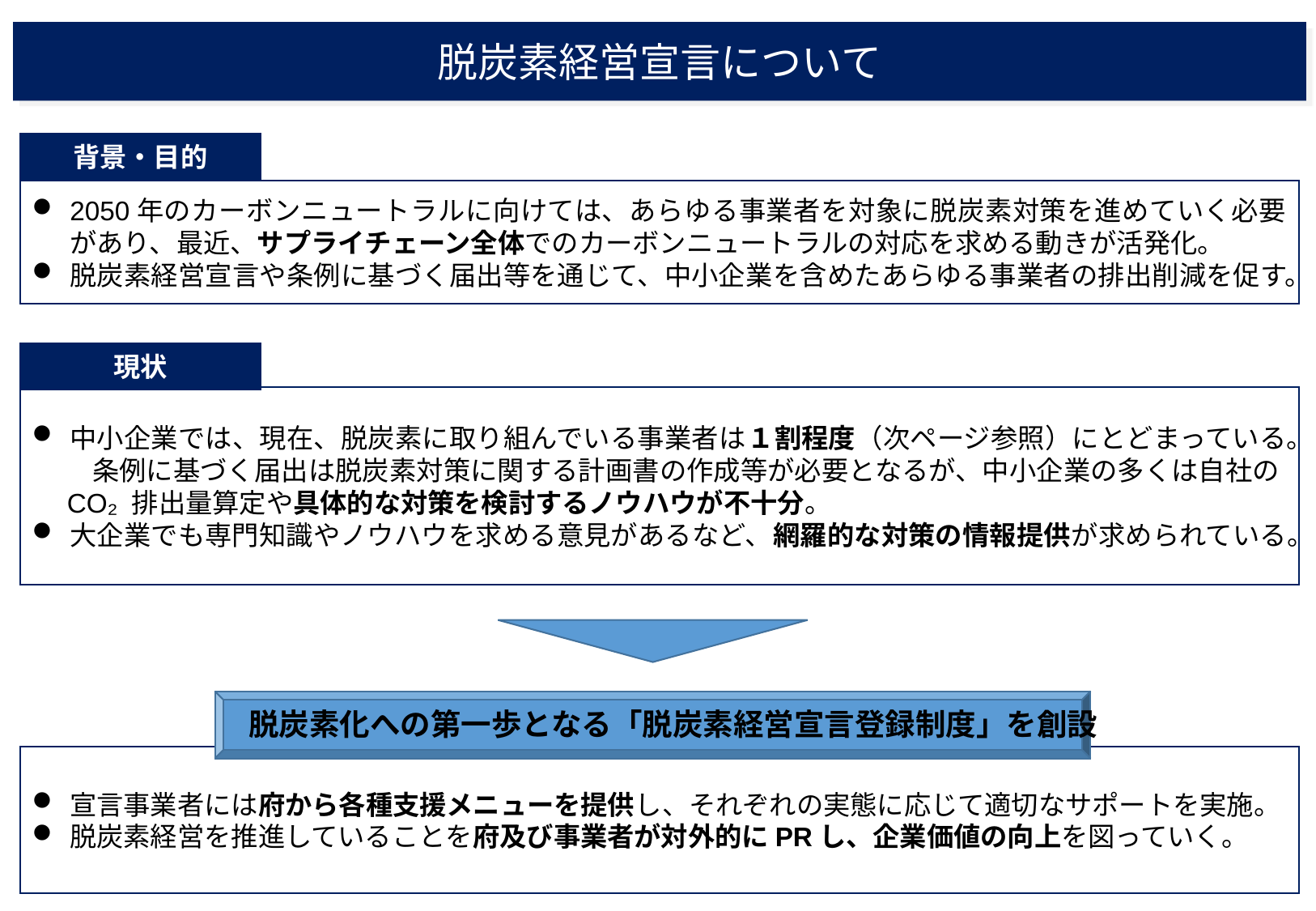

脱炭素経営宣言について
背景・目的
2050年のカーボンニュートラルに向けては、あらゆる事業者を対象に脱炭素対策を進めていく必要があり、最近、サプライチェーン全体でのカーボンニュートラルの対応を求める動きが活発化。
脱炭素経営宣言や条例に基づく届出等を通じて、中小企業を含めたあらゆる事業者の排出削減を促す。
現状
中小企業では、現在、脱炭素に取り組んでいる事業者は１割程度（次ページ参照）にとどまっている。
　　 条例に基づく届出は脱炭素対策に関する計画書の作成等が必要となるが、中小企業の多くは自社のCO₂ 排出量算定や具体的な対策を検討するノウハウが不十分。
大企業でも専門知識やノウハウを求める意見があるなど、網羅的な対策の情報提供が求められている。

脱炭素化への第一歩となる「脱炭素経営宣言登録制度」を創設
宣言事業者には府から各種支援メニューを提供し、それぞれの実態に応じて適切なサポートを実施。
脱炭素経営を推進していることを府及び事業者が対外的にPRし、企業価値の向上を図っていく。